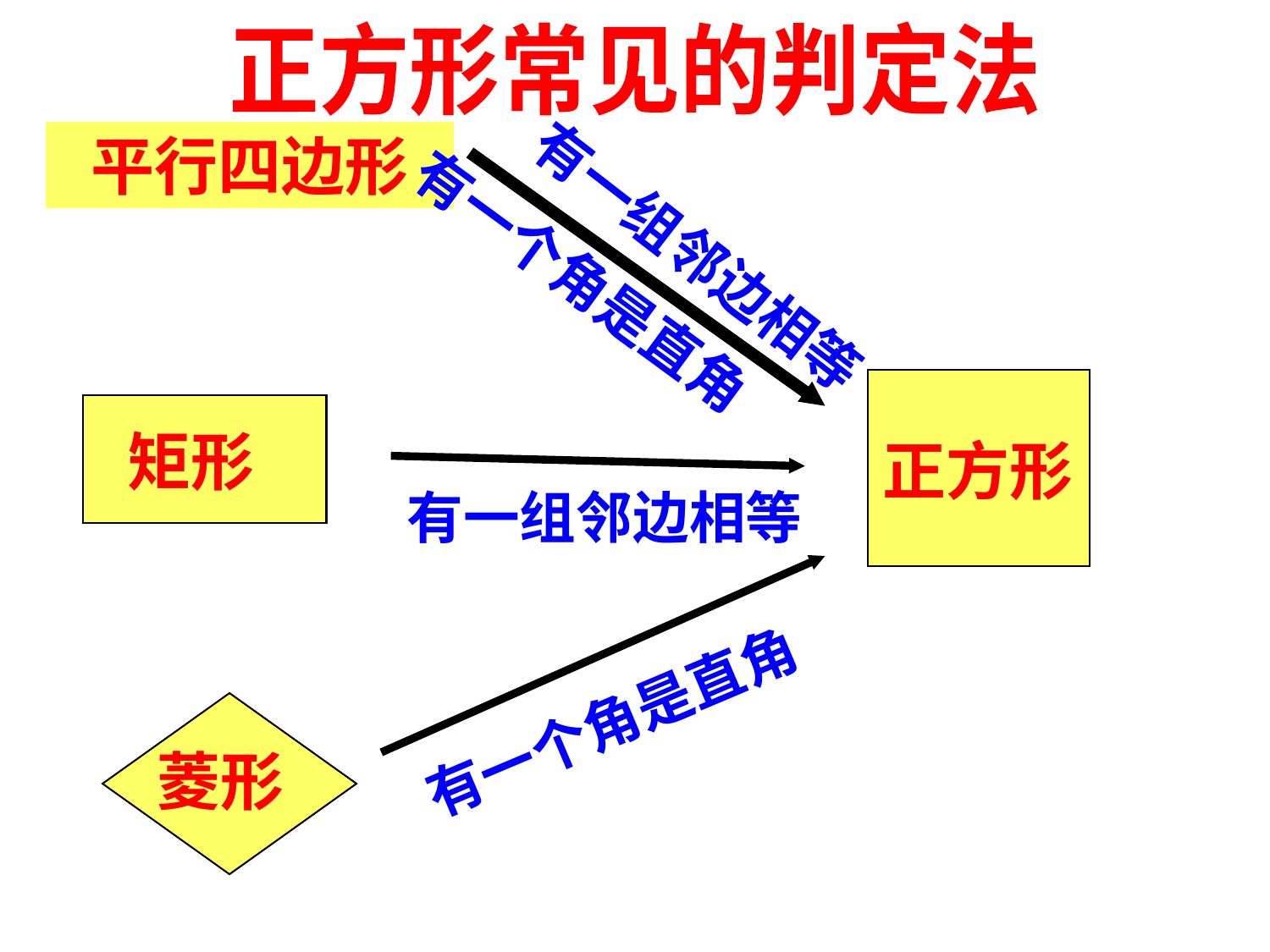

正方形常见的判定法
平行四边形

有一组邻边相等
有一个角是直角

矩形
正方形

有一组邻边相等

有一个角是直角

菱形